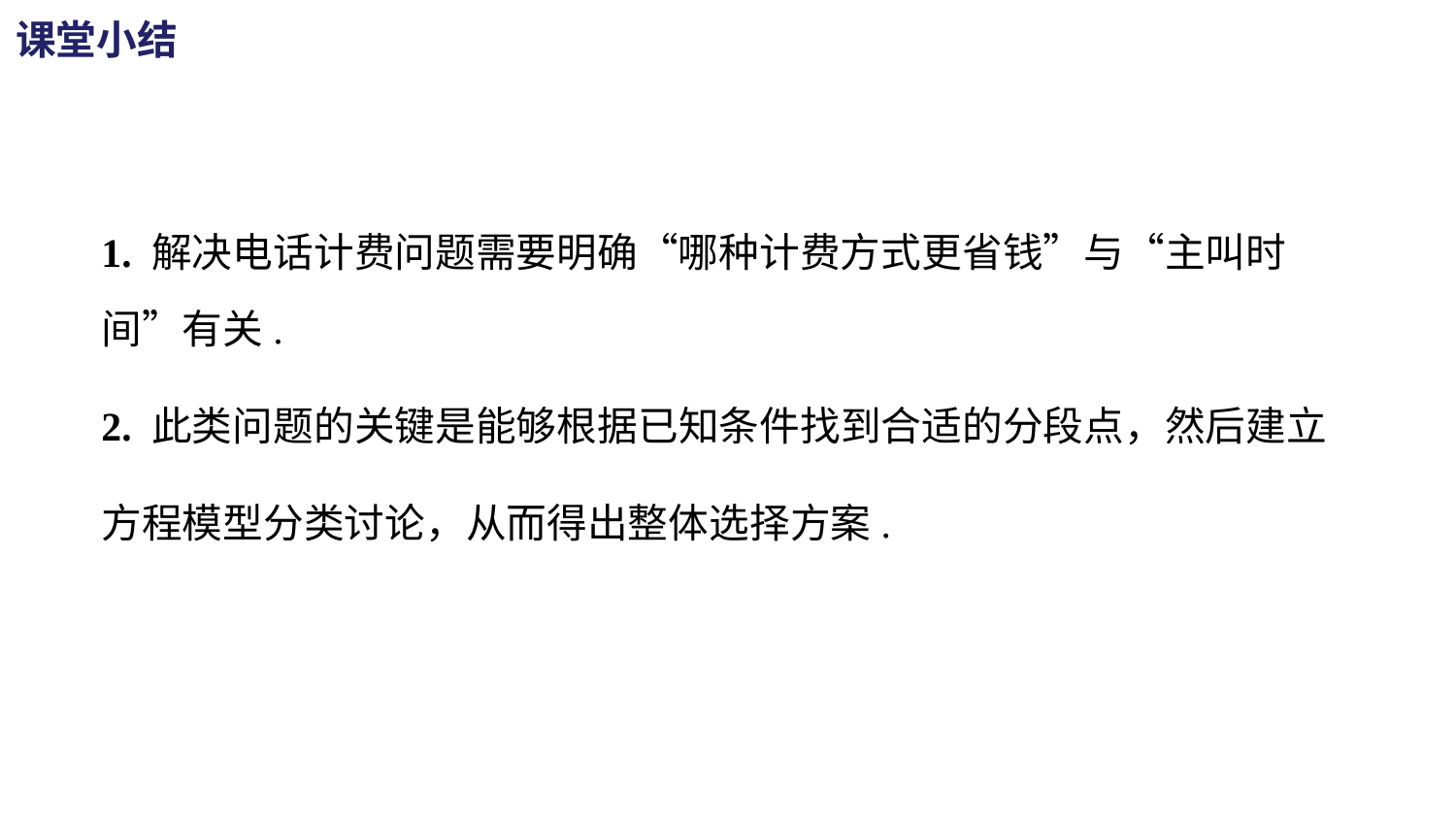

课堂小结
1. 解决电话计费问题需要明确“哪种计费方式更省钱”与“主叫时间”有关.
2. 此类问题的关键是能够根据已知条件找到合适的分段点，然后建立方程模型分类讨论，从而得出整体选择方案.